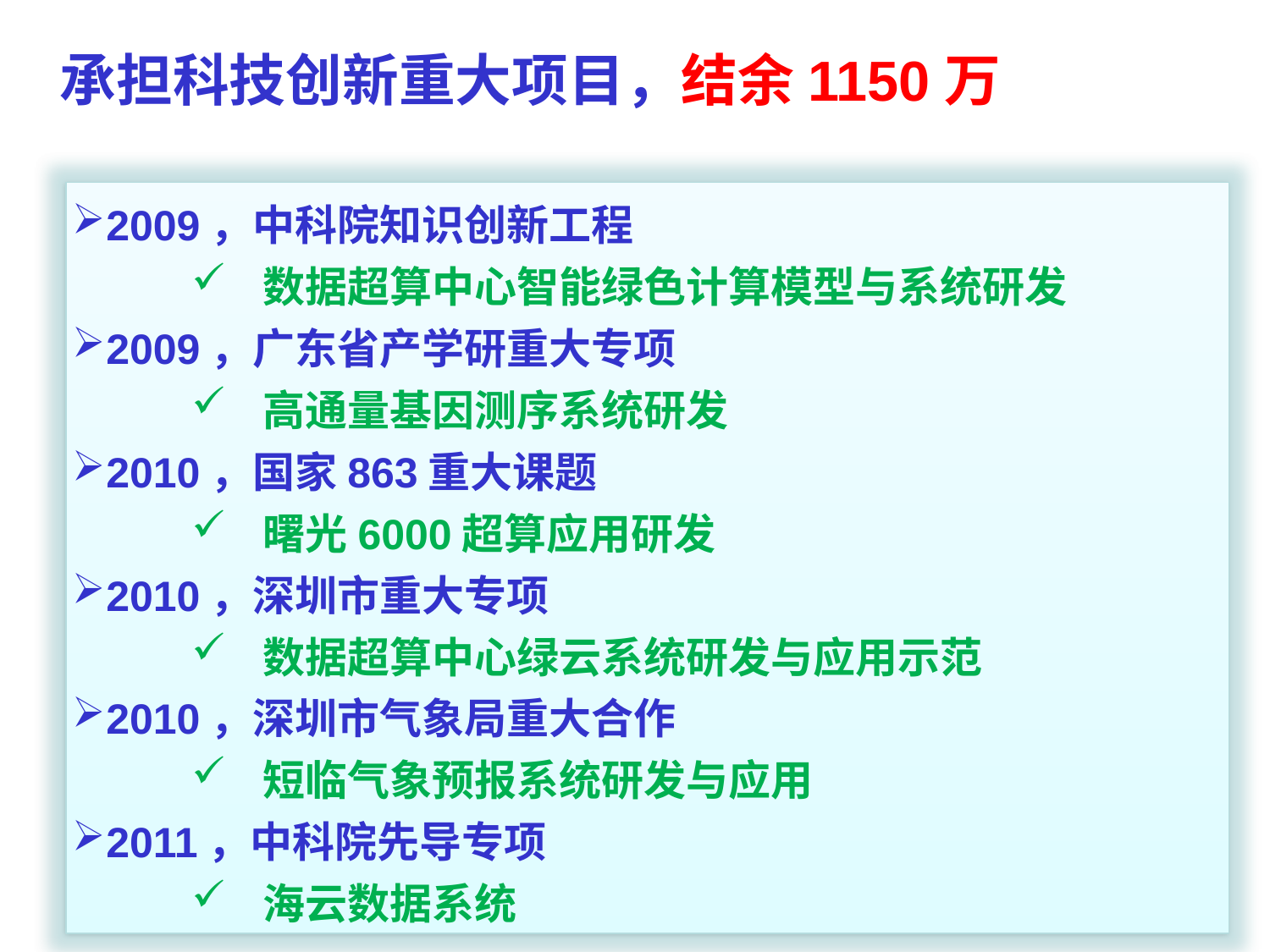

承担科技创新重大项目，结余1150万
2009，中科院知识创新工程
数据超算中心智能绿色计算模型与系统研发
2009，广东省产学研重大专项
高通量基因测序系统研发
2010，国家863重大课题
曙光6000超算应用研发
2010，深圳市重大专项
数据超算中心绿云系统研发与应用示范
2010，深圳市气象局重大合作
短临气象预报系统研发与应用
2011，中科院先导专项
海云数据系统